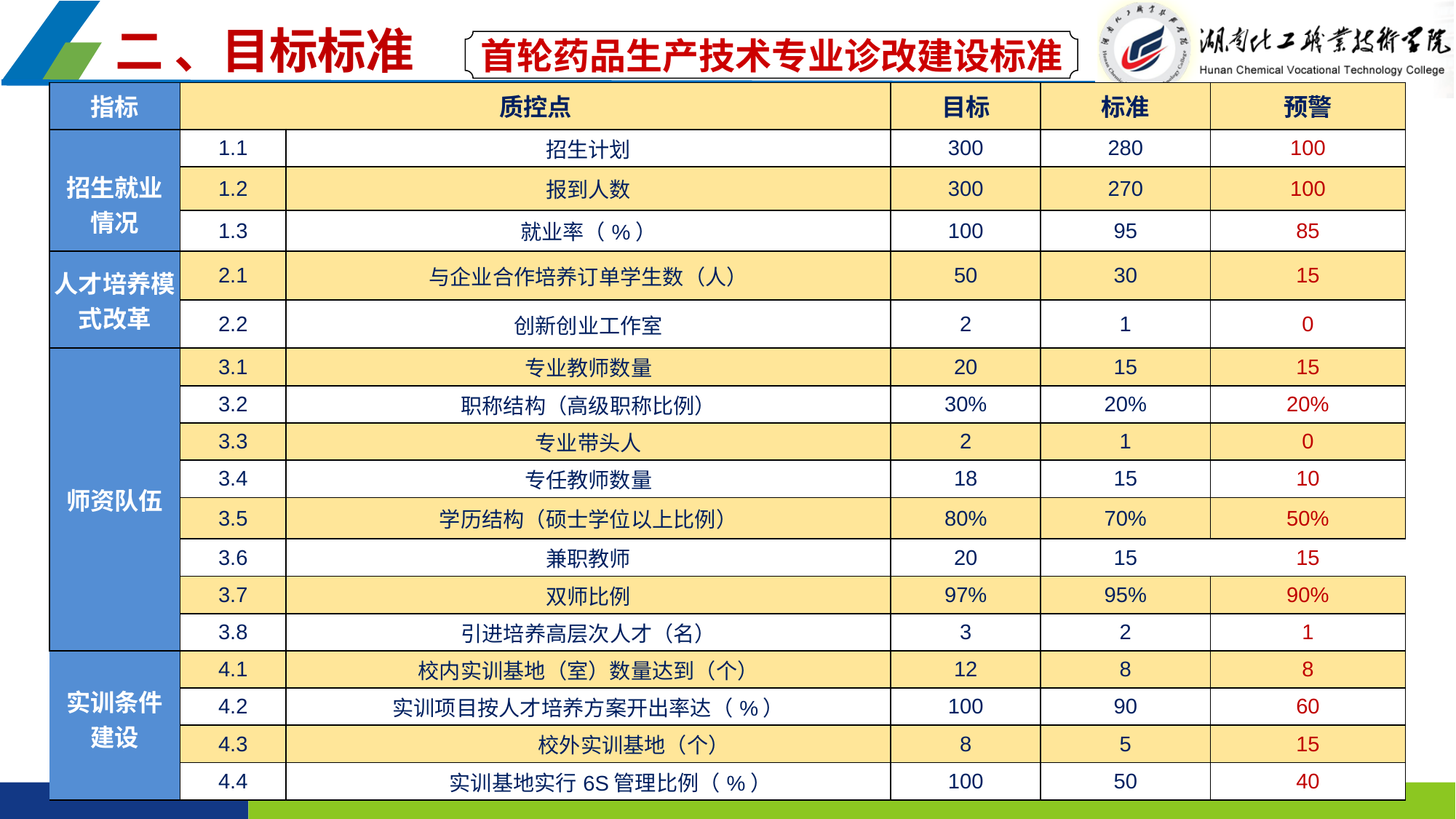

二 、目标标准
首轮药品生产技术专业诊改建设标准
| 指标 | 质控点 |  | 目标 | 标准 | 预警 |
| --- | --- | --- | --- | --- | --- |
| 招生就业 情况 | 1.1 | 招生计划 | 300 | 280 | 100 |
|  | 1.2 | 报到人数 | 300 | 270 | 100 |
|  | 1.3 | 就业率（%） | 100 | 95 | 85 |
| 人才培养模式改革 | 2.1 | 与企业合作培养订单学生数（人） | 50 | 30 | 15 |
|  | 2.2 | 创新创业工作室 | 2 | 1 | 0 |
| 师资队伍 | 3.1 | 专业教师数量 | 20 | 15 | 15 |
|  | 3.2 | 职称结构（高级职称比例） | 30% | 20% | 20% |
|  | 3.3 | 专业带头人 | 2 | 1 | 0 |
|  | 3.4 | 专任教师数量 | 18 | 15 | 10 |
|  | 3.5 | 学历结构（硕士学位以上比例） | 80% | 70% | 50% |
|  | 3.6 | 兼职教师 | 20 | 15 | 15 |
|  | 3.7 | 双师比例 | 97% | 95% | 90% |
|  | 3.8 | 引进培养高层次人才（名） | 3 | 2 | 1 |
| 实训条件 建设 | 4.1 | 校内实训基地（室）数量达到（个） | 12 | 8 | 8 |
|  | 4.2 | 实训项目按人才培养方案开出率达（%） | 100 | 90 | 60 |
|  | 4.3 | 校外实训基地（个） | 8 | 5 | 15 |
|  | 4.4 | 实训基地实行6S管理比例（%） | 100 | 50 | 40 |